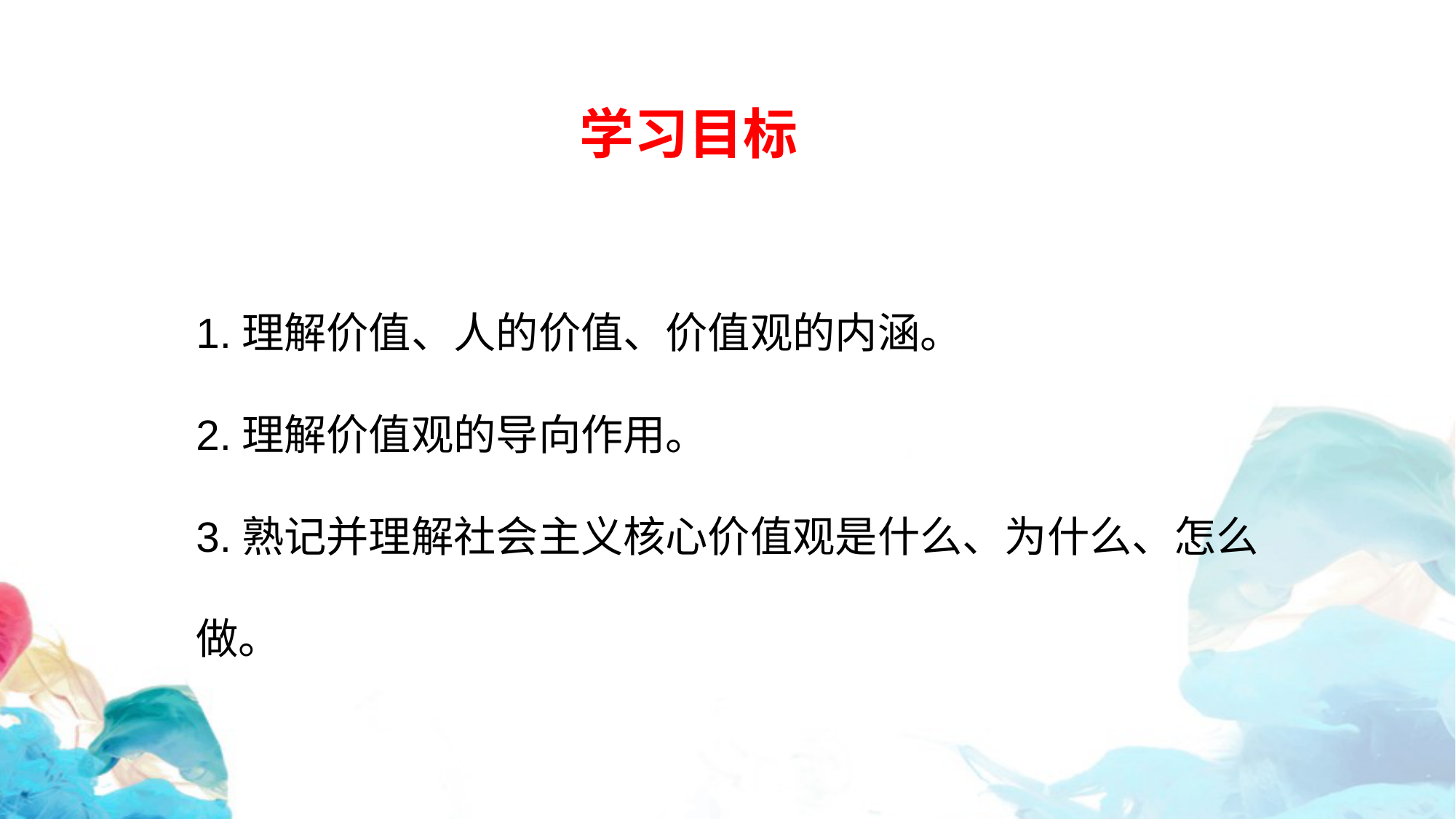

学习目标
1.理解价值、人的价值、价值观的内涵。
2.理解价值观的导向作用。
3.熟记并理解社会主义核心价值观是什么、为什么、怎么做。